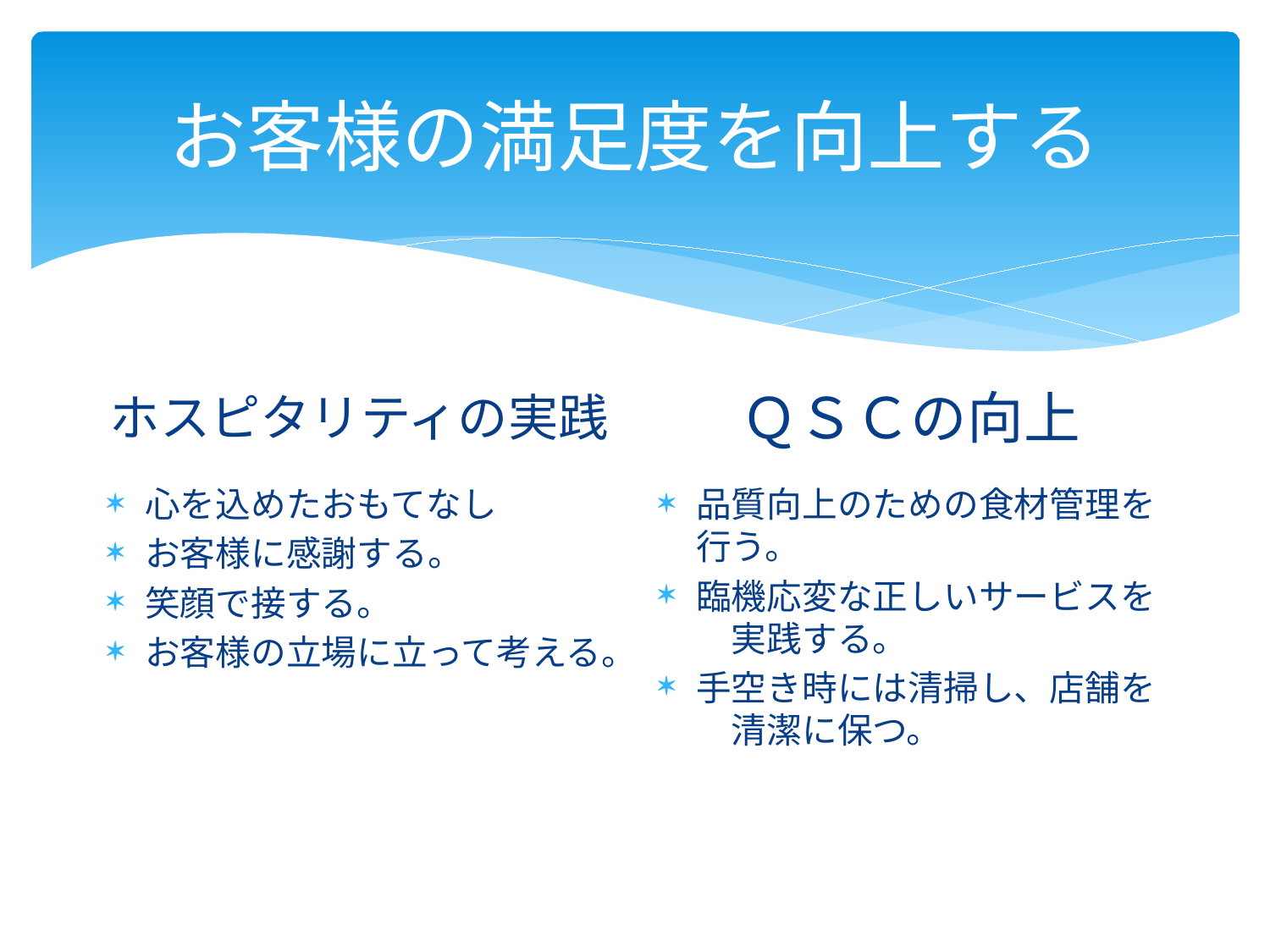

# お客様の満足度を向上する
ＱＳＣの向上
ホスピタリティの実践
心を込めたおもてなし
お客様に感謝する。
笑顔で接する。
お客様の立場に立って考える。

品質向上のための食材管理を行う。
臨機応変な正しいサービスを　実践する。
手空き時には清掃し、店舗を　清潔に保つ。